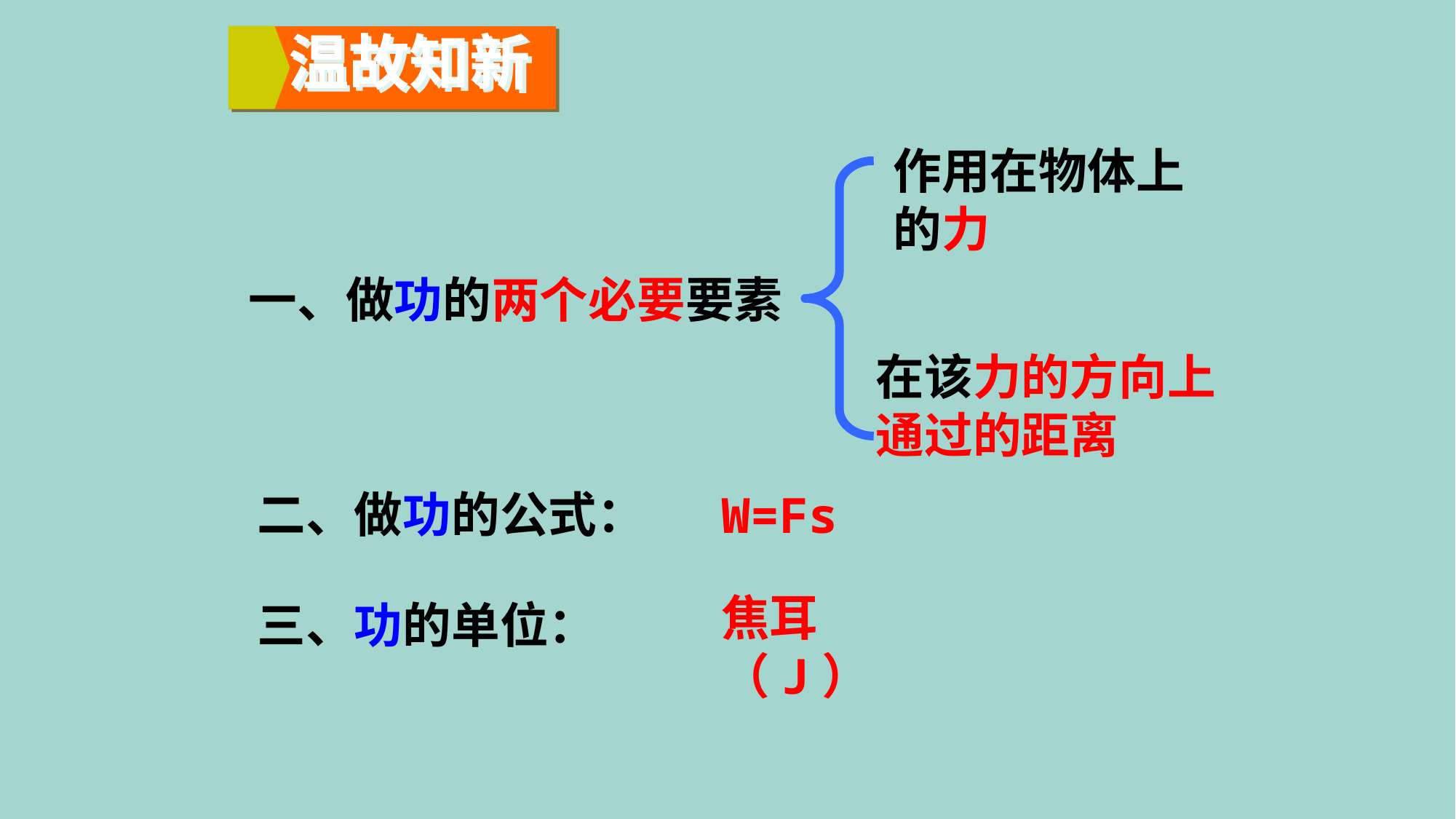

温故知新
作用在物体上的力

一、做功的两个必要要素
在该力的方向上通过的距离
二、做功的公式：
W=Fs
焦耳（J）
三、功的单位：